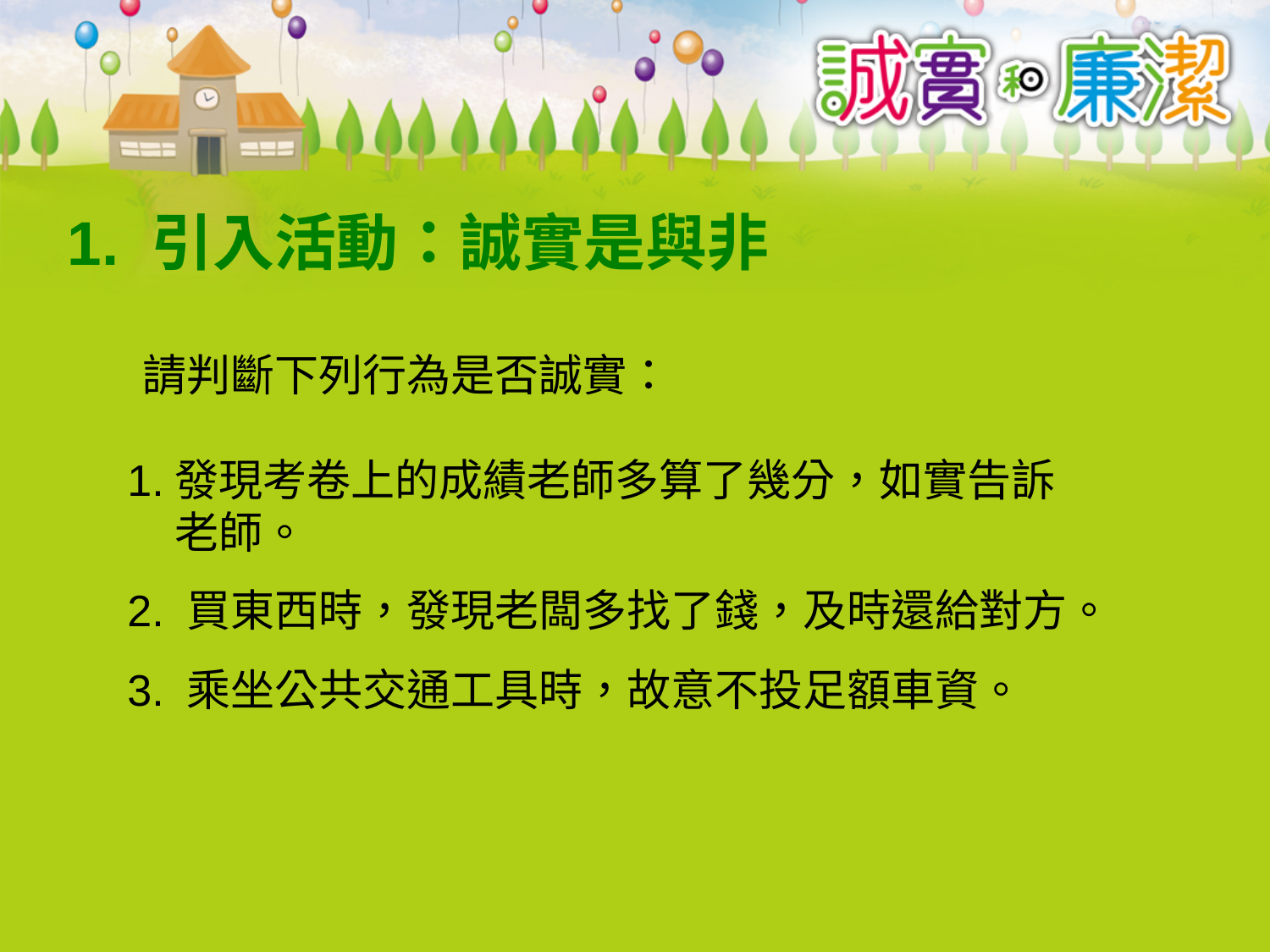

# 1. 引入活動：誠實是與非
請判斷下列行為是否誠實：
發現考卷上的成績老師多算了幾分，如實告訴老師。
2. 買東西時，發現老闆多找了錢，及時還給對方。
3. 乘坐公共交通工具時，故意不投足額車資。